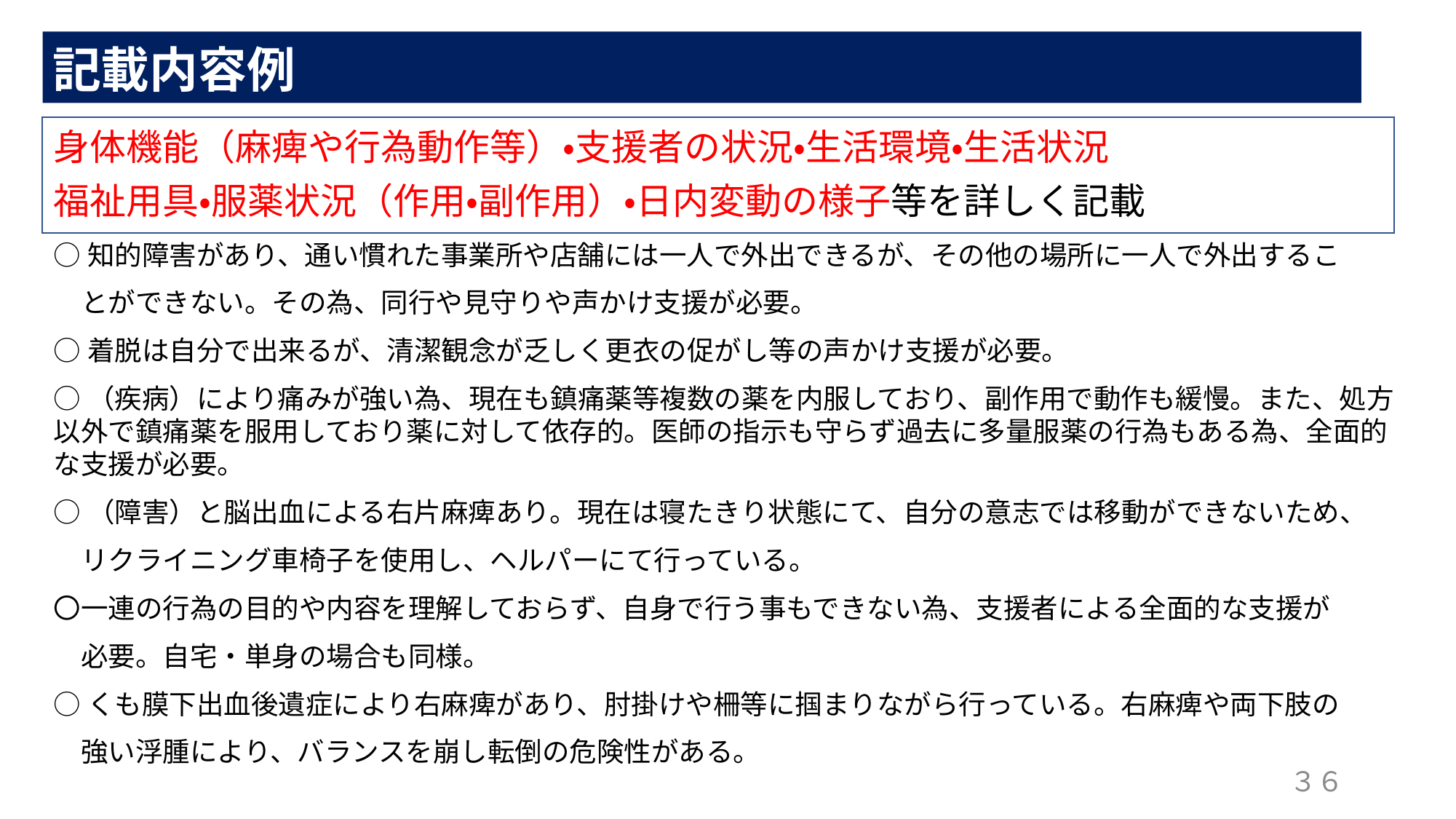

記載内容例

身体機能（麻痺や行為動作等）・支援者の状況・生活環境・生活状況
福祉用具・服薬状況（作用・副作用）・日内変動の様子等を詳しく記載
○知的障害があり、通い慣れた事業所や店舗には一人で外出できるが、その他の場所に一人で外出するこ
　とができない。その為、同行や見守りや声かけ支援が必要。
○着脱は自分で出来るが、清潔観念が乏しく更衣の促がし等の声かけ支援が必要。
○（疾病）により痛みが強い為、現在も鎮痛薬等複数の薬を内服しており、副作用で動作も緩慢。また、処方以外で鎮痛薬を服用しており薬に対して依存的。医師の指示も守らず過去に多量服薬の行為もある為、全面的な支援が必要。
○（障害）と脳出血による右片麻痺あり。現在は寝たきり状態にて、自分の意志では移動ができないため、
　リクライニング車椅子を使用し、ヘルパーにて行っている。
〇一連の行為の目的や内容を理解しておらず、自身で行う事もできない為、支援者による全面的な支援が
　必要。自宅・単身の場合も同様。
○くも膜下出血後遺症により右麻痺があり、肘掛けや柵等に掴まりながら行っている。右麻痺や両下肢の
　強い浮腫により、バランスを崩し転倒の危険性がある。
３６